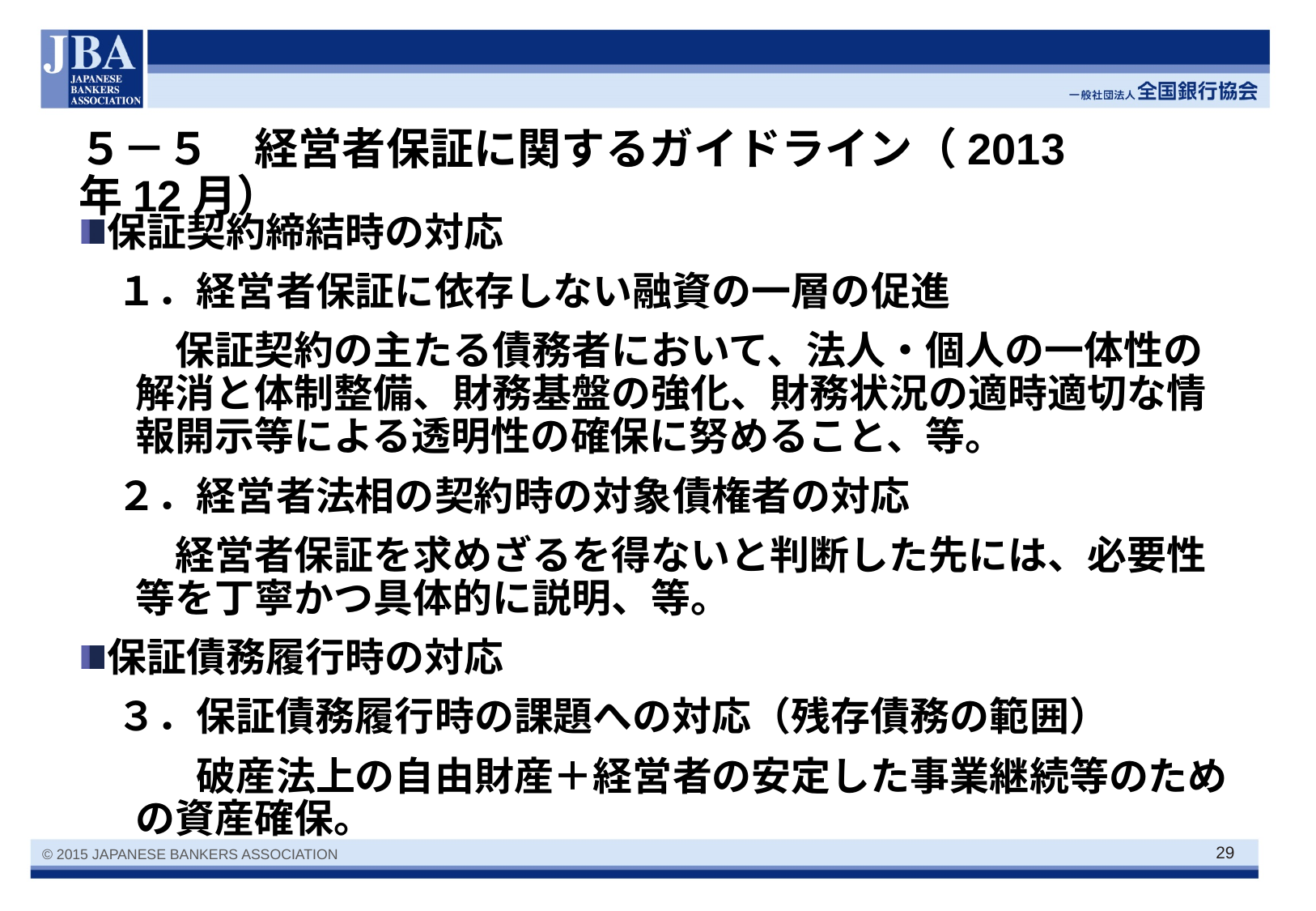

# ５－５　経営者保証に関するガイドライン（2013年12月）
保証契約締結時の対応
　１．経営者保証に依存しない融資の一層の促進
　保証契約の主たる債務者において、法人・個人の一体性の解消と体制整備、財務基盤の強化、財務状況の適時適切な情報開示等による透明性の確保に努めること、等。
　２．経営者法相の契約時の対象債権者の対応
　経営者保証を求めざるを得ないと判断した先には、必要性等を丁寧かつ具体的に説明、等。
保証債務履行時の対応
　３．保証債務履行時の課題への対応（残存債務の範囲）
　　　破産法上の自由財産＋経営者の安定した事業継続等のための資産確保。